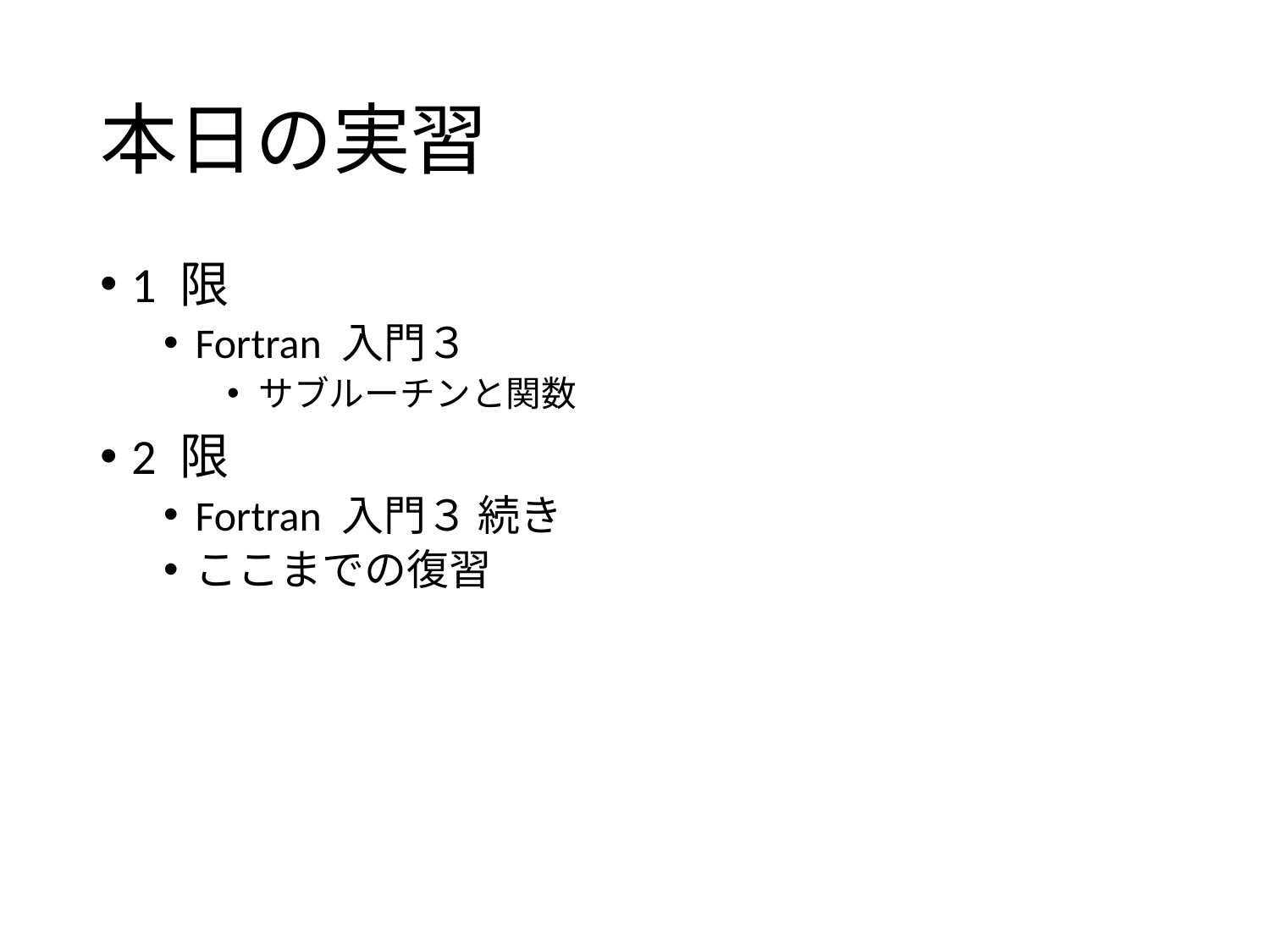

# 本日の実習
1 限
Fortran 入門３
サブルーチンと関数
2 限
Fortran 入門３ 続き
ここまでの復習